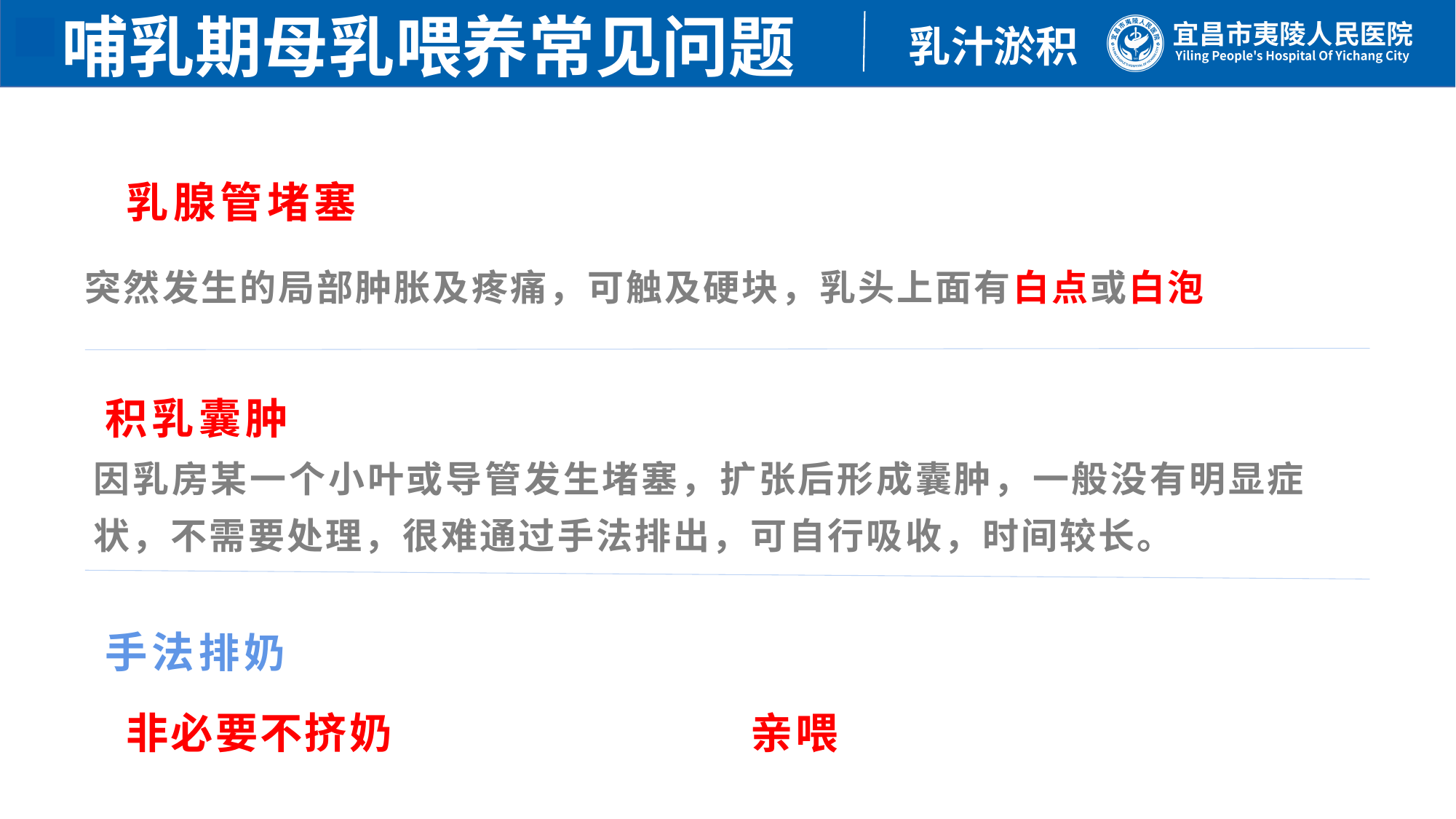

哺乳期母乳喂养常见问题
乳汁淤积
乳腺管堵塞
突然发生的局部肿胀及疼痛，可触及硬块，乳头上面有白点或白泡
积乳囊肿
因乳房某一个小叶或导管发生堵塞，扩张后形成囊肿，一般没有明显症状，不需要处理，很难通过手法排出，可自行吸收，时间较长。
手法排奶
非必要不挤奶                              亲喂